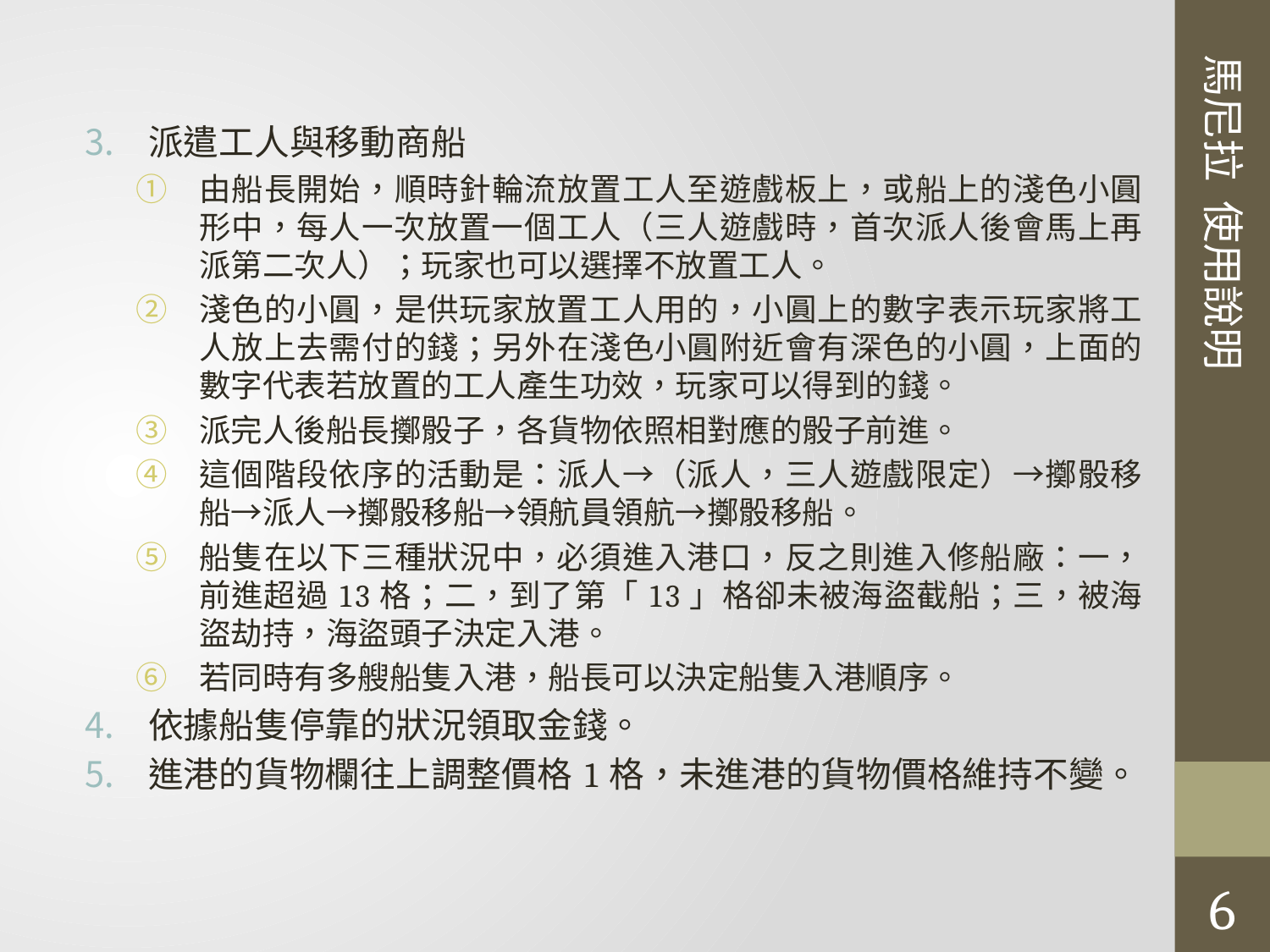

馬尼拉  使用說明
派遣工人與移動商船
由船長開始，順時針輪流放置工人至遊戲板上，或船上的淺色小圓形中，每人一次放置一個工人（三人遊戲時，首次派人後會馬上再派第二次人）；玩家也可以選擇不放置工人。
淺色的小圓，是供玩家放置工人用的，小圓上的數字表示玩家將工人放上去需付的錢；另外在淺色小圓附近會有深色的小圓，上面的數字代表若放置的工人產生功效，玩家可以得到的錢。
派完人後船長擲骰子，各貨物依照相對應的骰子前進。
這個階段依序的活動是：派人→（派人，三人遊戲限定）→擲骰移船→派人→擲骰移船→領航員領航→擲骰移船。
船隻在以下三種狀況中，必須進入港口，反之則進入修船廠：一，前進超過13格；二，到了第「13」格卻未被海盜截船；三，被海盜劫持，海盜頭子決定入港。
若同時有多艘船隻入港，船長可以決定船隻入港順序。
依據船隻停靠的狀況領取金錢。
進港的貨物欄往上調整價格1格，未進港的貨物價格維持不變。
6